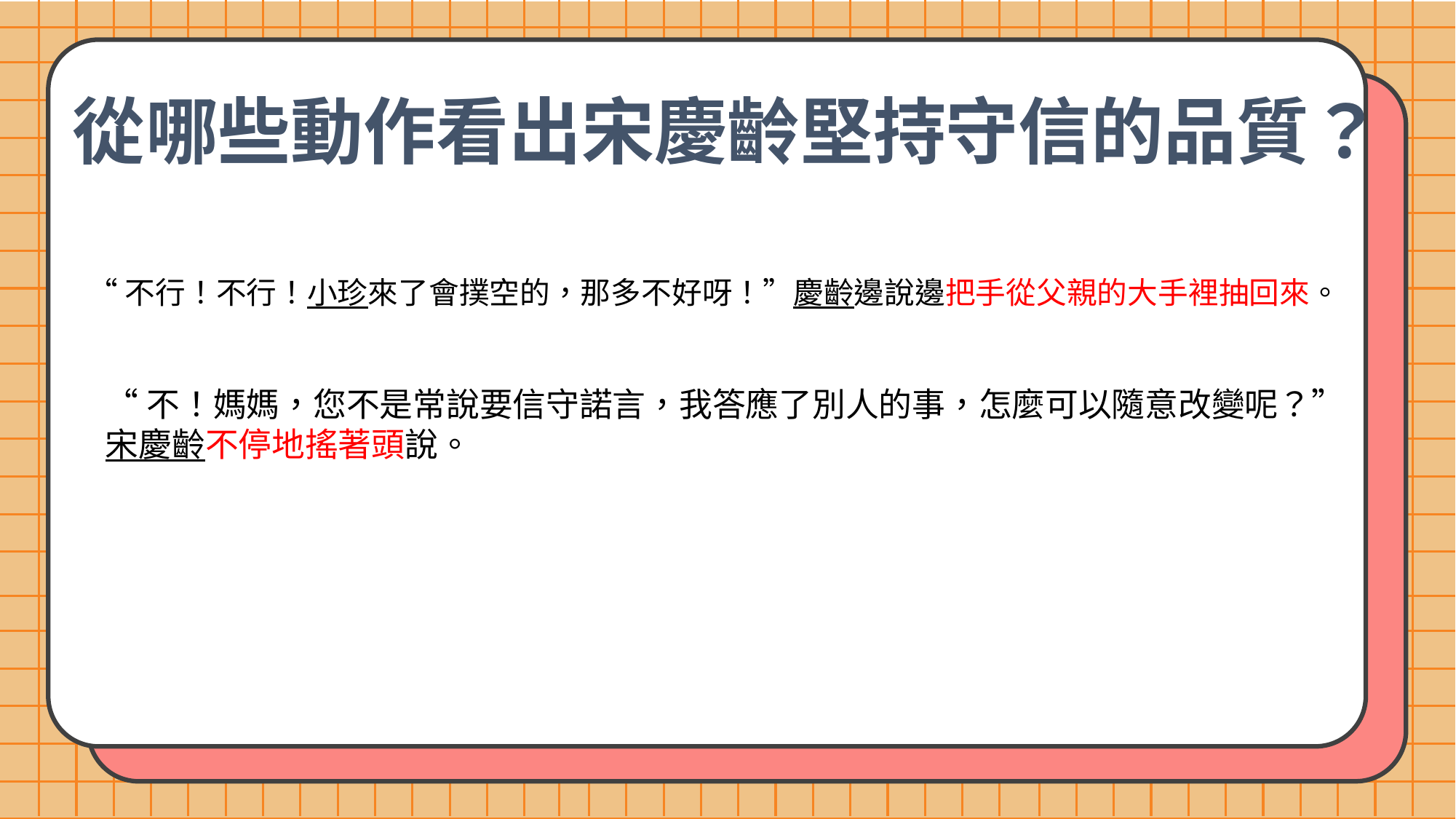

從哪些動作看出宋慶齡堅持守信的品質？
“不行！不行！小珍來了會撲空的，那多不好呀！”慶齡邊說邊把手從父親的大手裡抽回來。
“不！媽媽，您不是常說要信守諾言，我答應了別人的事，怎麼可以隨意改變呢？”宋慶齡不停地搖著頭說。